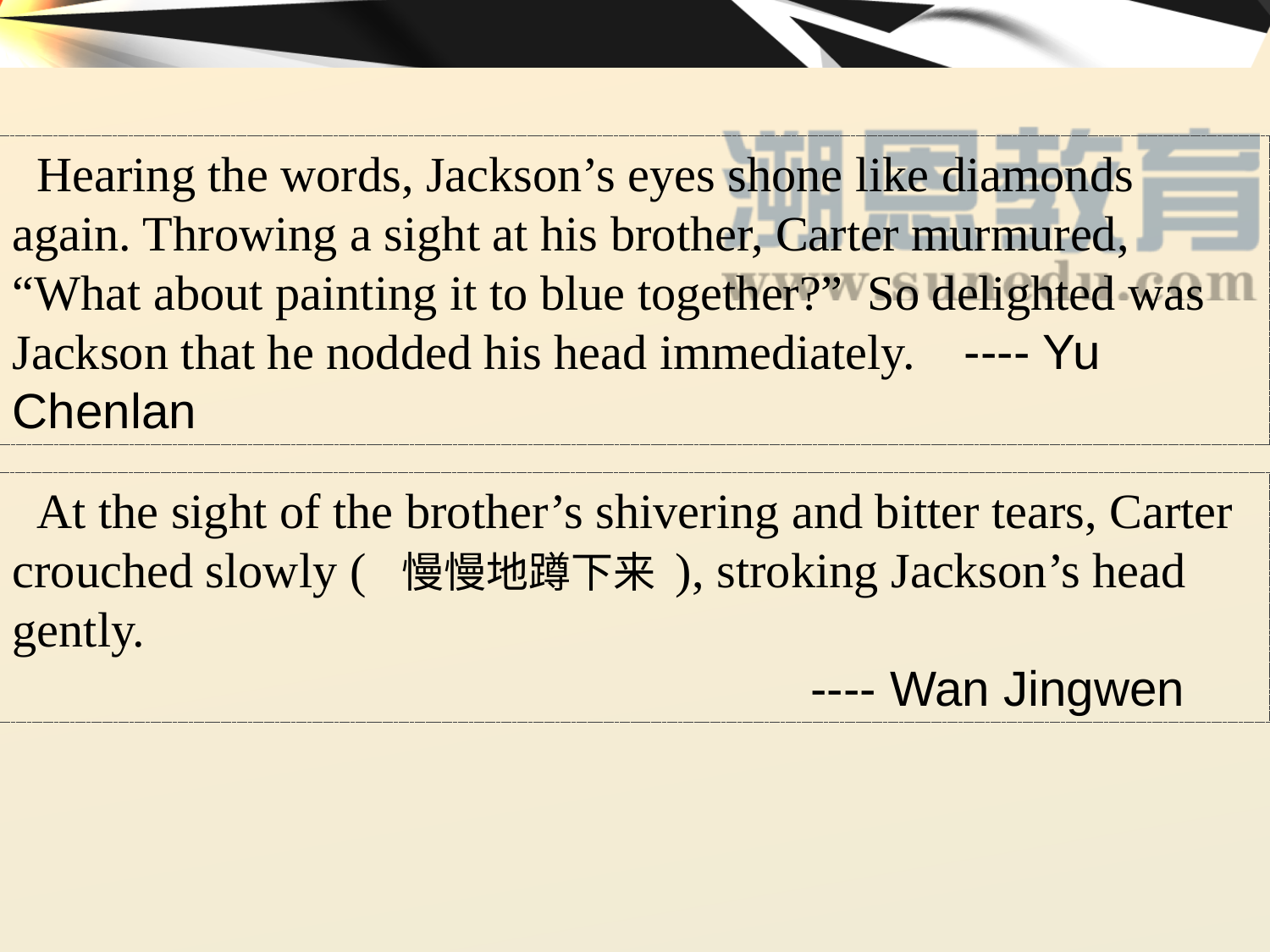

Hearing the words, Jackson’s eyes shone like diamonds again. Throwing a sight at his brother, Carter murmured,  “What about painting it to blue together?”  So delighted was Jackson that he nodded his head immediately.    ---- Yu Chenlan
  At the sight of the brother’s shivering and bitter tears, Carter crouched slowly ( 慢慢地蹲下来 ), stroking Jackson’s head gently.
                                                                 ---- Wan Jingwen